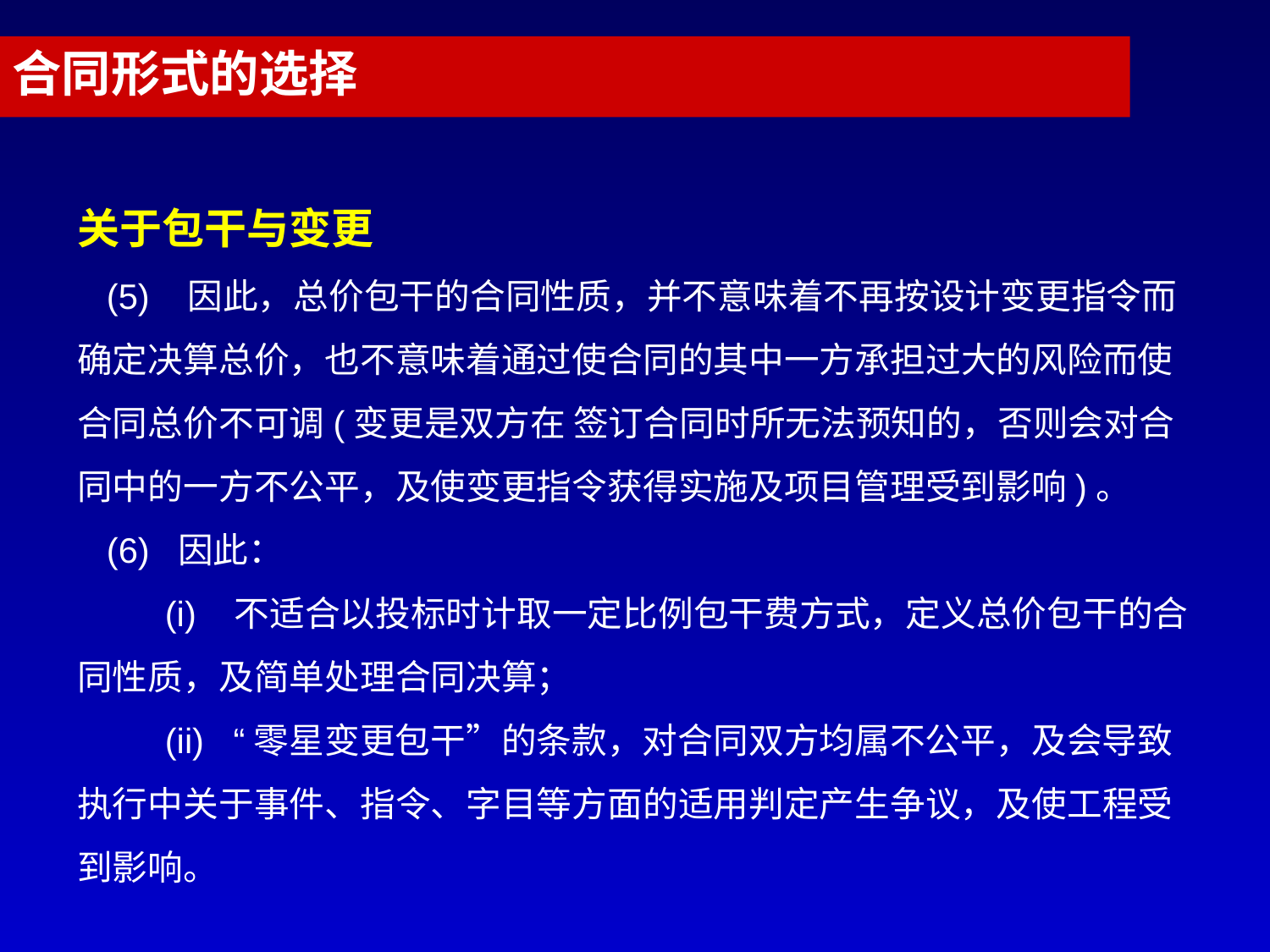

合同形式的选择
关于包干与变更
   (5)   因此，总价包干的合同性质，并不意味着不再按设计变更指令而确定决算总价，也不意味着通过使合同的其中一方承担过大的风险而使合同总价不可调(变更是双方在 签订合同时所无法预知的，否则会对合同中的一方不公平，及使变更指令获得实施及项目管理受到影响)。
   (6)  因此：
         (i)   不适合以投标时计取一定比例包干费方式，定义总价包干的合同性质，及简单处理合同决算；
         (ii)   “零星变更包干”的条款，对合同双方均属不公平，及会导致执行中关于事件、指令、字目等方面的适用判定产生争议，及使工程受到影响。
88